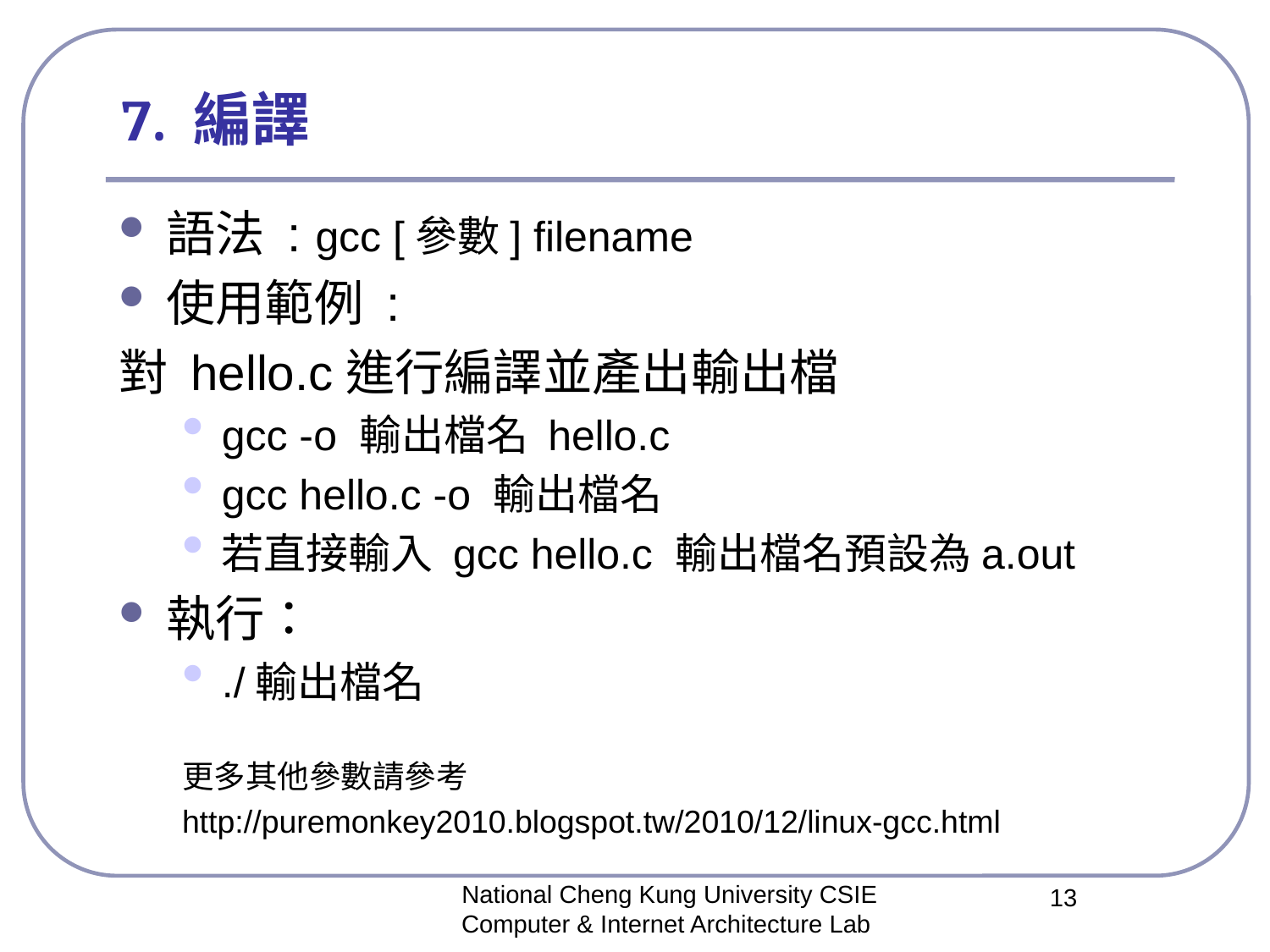

# 7. 編譯
語法 : gcc [參數] filename
使用範例 :
對 hello.c進行編譯並產出輸出檔
gcc -o 輸出檔名 hello.c
gcc hello.c -o 輸出檔名
若直接輸入 gcc hello.c 輸出檔名預設為a.out
執行：
./輸出檔名

更多其他參數請參考
http://puremonkey2010.blogspot.tw/2010/12/linux-gcc.html
National Cheng Kung University CSIE Computer & Internet Architecture Lab
13